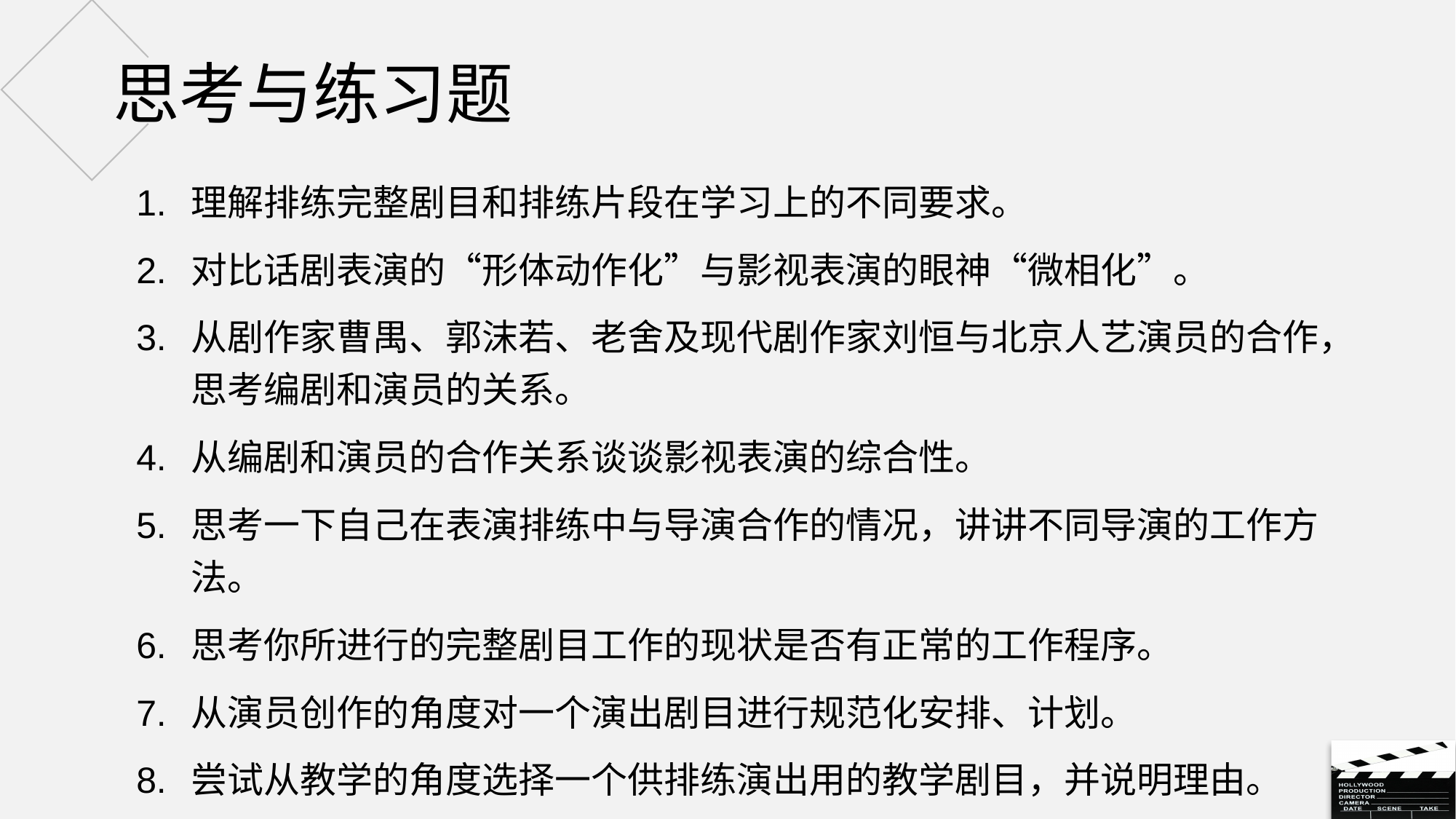

# 思考与练习题
理解排练完整剧目和排练片段在学习上的不同要求。
对比话剧表演的“形体动作化”与影视表演的眼神“微相化”。
从剧作家曹禺、郭沫若、老舍及现代剧作家刘恒与北京人艺演员的合作，思考编剧和演员的关系。
从编剧和演员的合作关系谈谈影视表演的综合性。
思考一下自己在表演排练中与导演合作的情况，讲讲不同导演的工作方法。
思考你所进行的完整剧目工作的现状是否有正常的工作程序。
从演员创作的角度对一个演出剧目进行规范化安排、计划。
尝试从教学的角度选择一个供排练演出用的教学剧目，并说明理由。